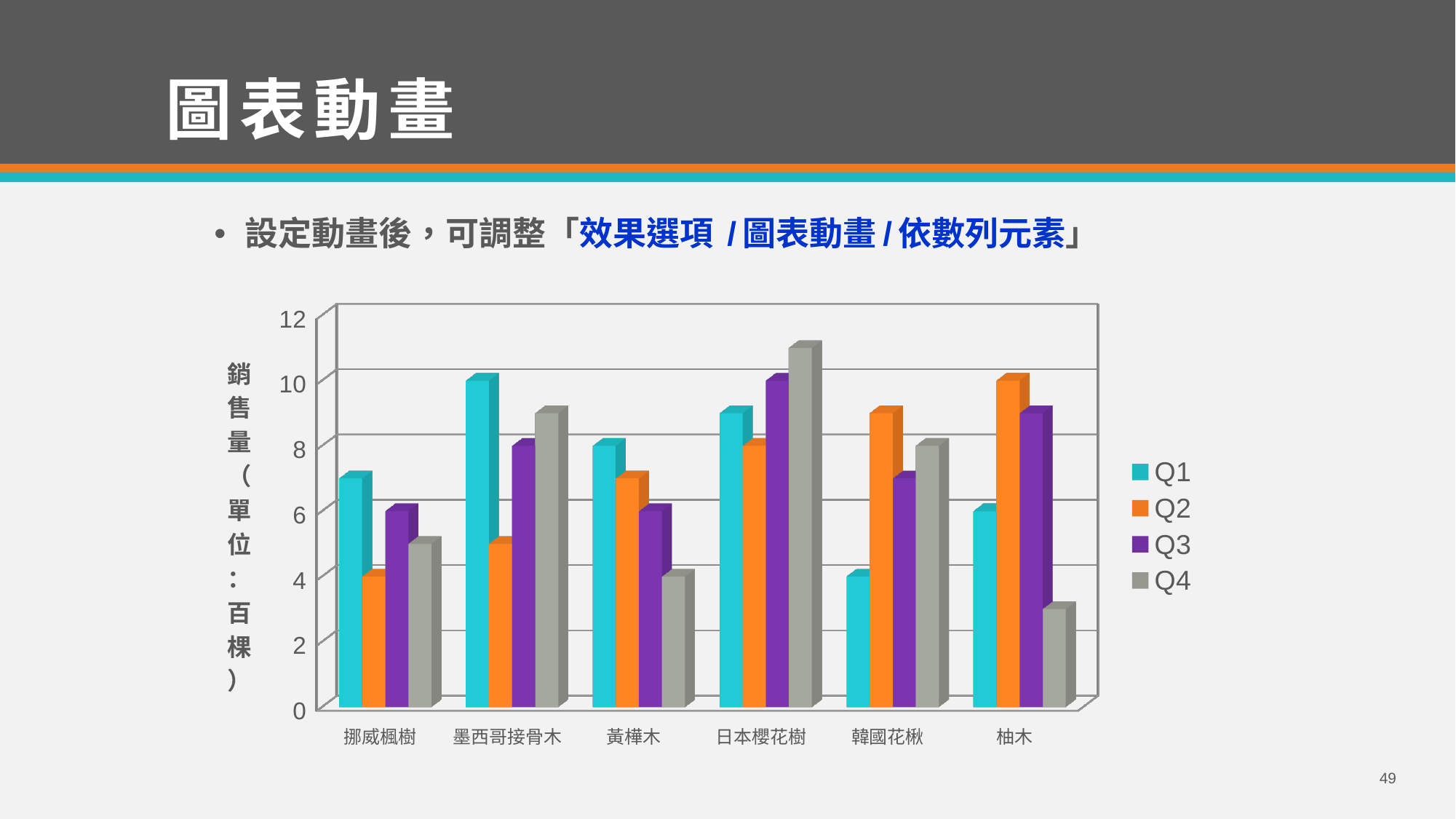

# 圖表動畫
設定動畫後，可調整「效果選項 /圖表動畫/依數列元素」

[unsupported chart]

49